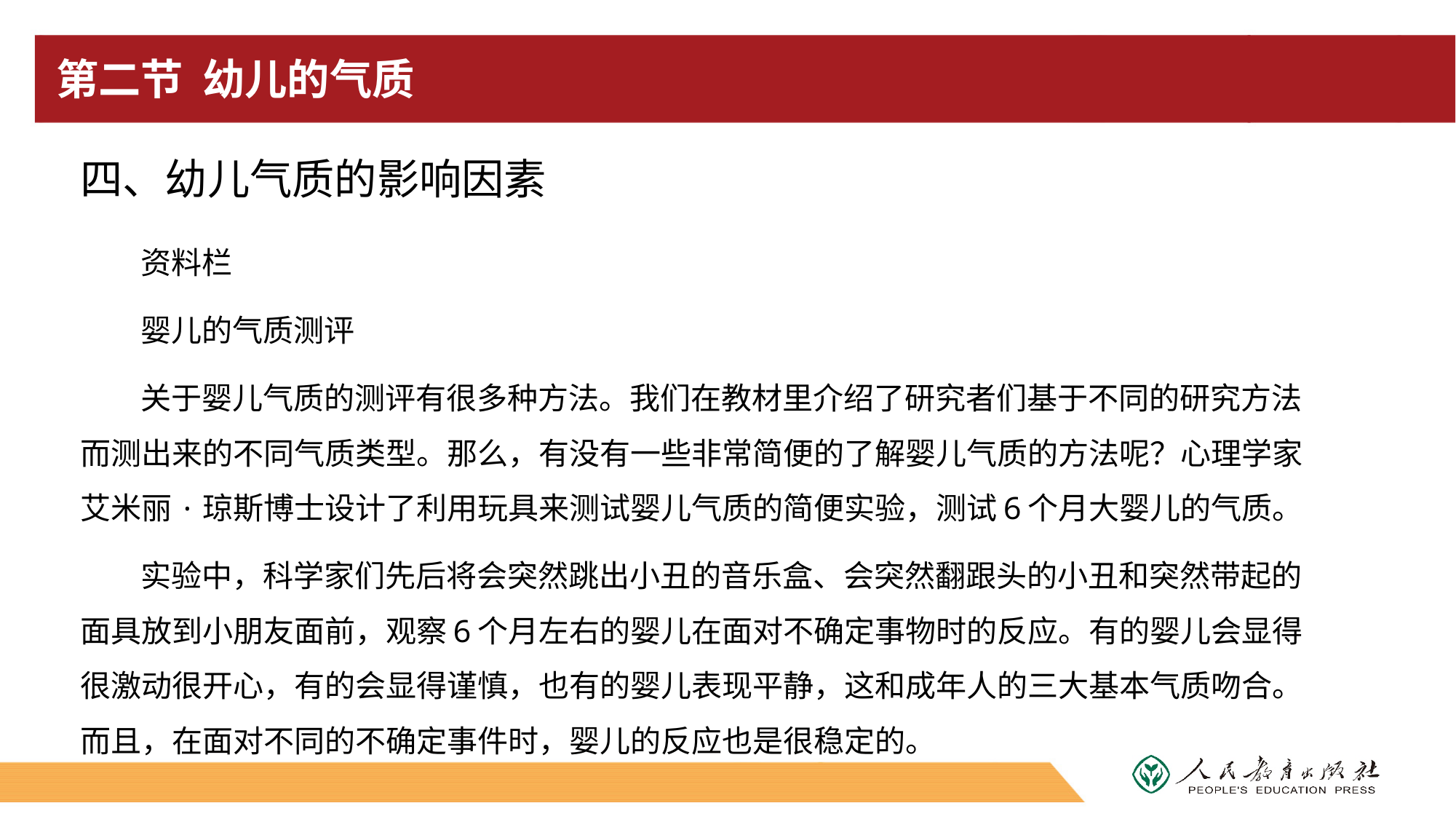

# 第二节  幼儿的气质
四、幼儿气质的影响因素
资料栏
婴儿的气质测评
关于婴儿气质的测评有很多种方法。我们在教材里介绍了研究者们基于不同的研究方法而测出来的不同气质类型。那么，有没有一些非常简便的了解婴儿气质的方法呢？心理学家艾米丽·琼斯博士设计了利用玩具来测试婴儿气质的简便实验，测试6个月大婴儿的气质。
实验中，科学家们先后将会突然跳出小丑的音乐盒、会突然翻跟头的小丑和突然带起的面具放到小朋友面前，观察6个月左右的婴儿在面对不确定事物时的反应。有的婴儿会显得很激动很开心，有的会显得谨慎，也有的婴儿表现平静，这和成年人的三大基本气质吻合。而且，在面对不同的不确定事件时，婴儿的反应也是很稳定的。